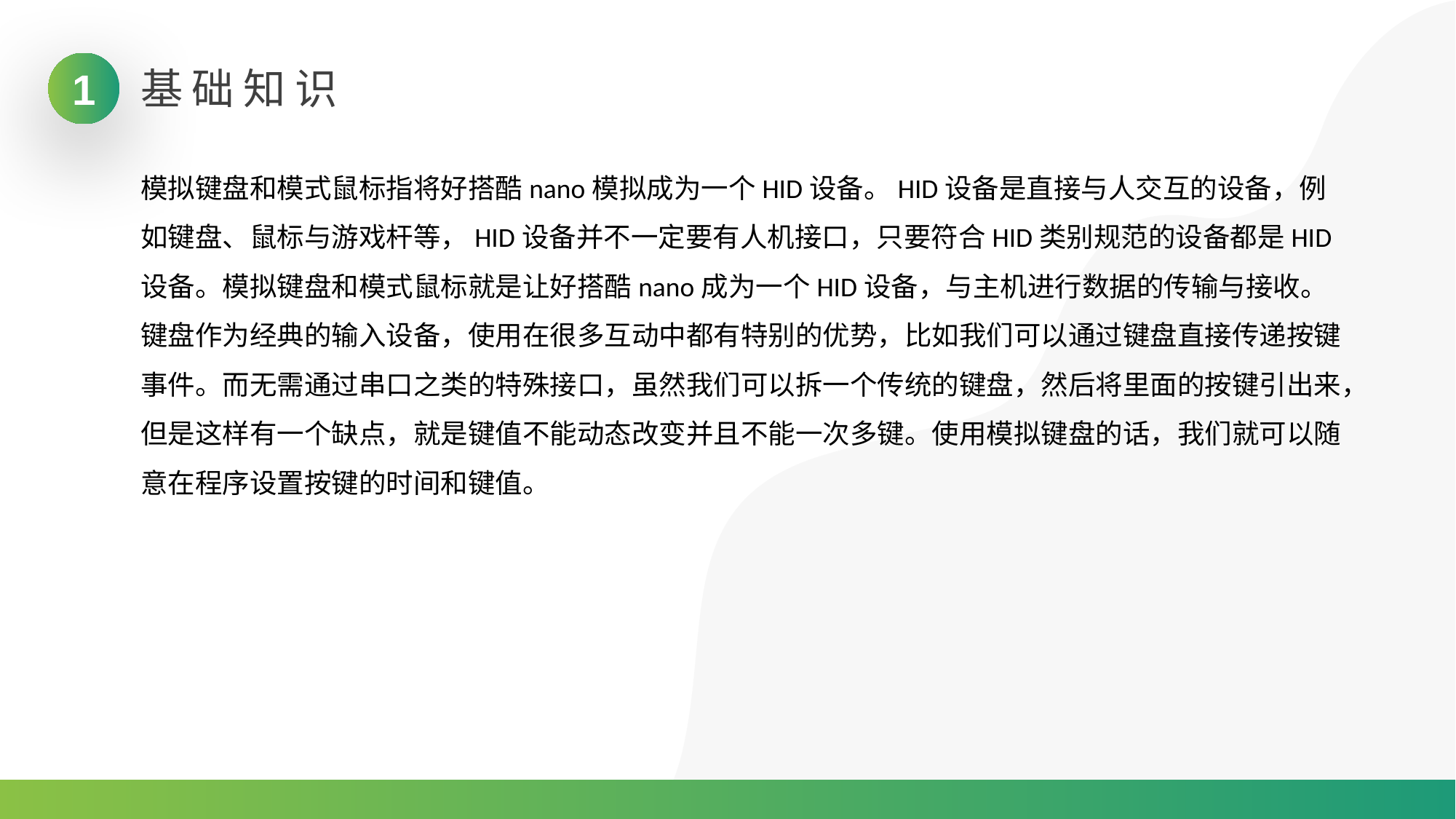

基础知识
1
模拟键盘和模式鼠标指将好搭酷nano模拟成为一个HID设备。HID设备是直接与人交互的设备，例如键盘、鼠标与游戏杆等，HID设备并不一定要有人机接口，只要符合HID类别规范的设备都是HID设备。模拟键盘和模式鼠标就是让好搭酷nano成为一个HID设备，与主机进行数据的传输与接收。
键盘作为经典的输入设备，使用在很多互动中都有特别的优势，比如我们可以通过键盘直接传递按键事件。而无需通过串口之类的特殊接口，虽然我们可以拆一个传统的键盘，然后将里面的按键引出来，但是这样有一个缺点，就是键值不能动态改变并且不能一次多键。使用模拟键盘的话，我们就可以随意在程序设置按键的时间和键值。